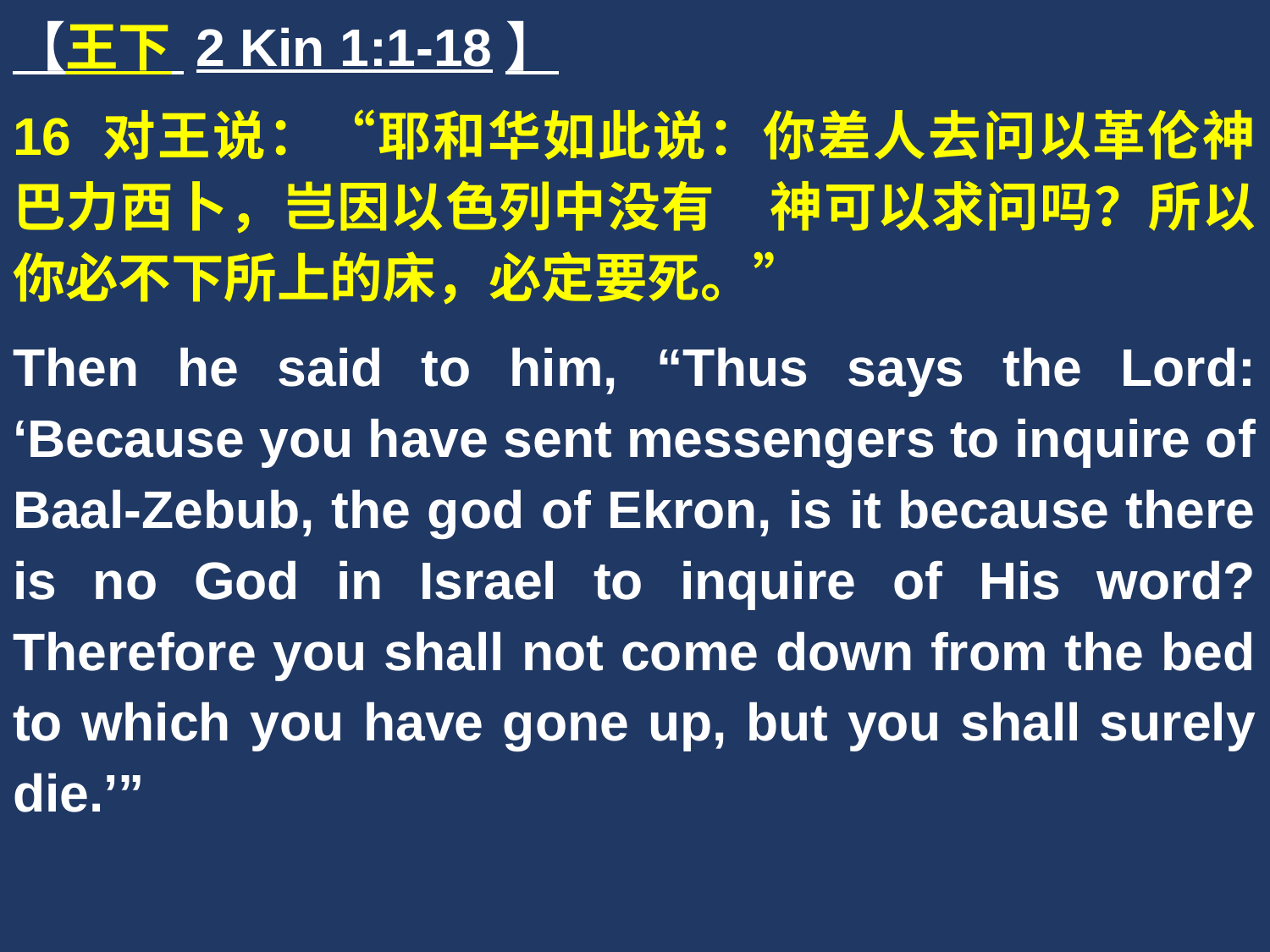

【王下 2 Kin 1:1-18】
16 对王说：“耶和华如此说：你差人去问以革伦神巴力西卜，岂因以色列中没有　神可以求问吗？所以你必不下所上的床，必定要死。”
Then he said to him, “Thus says the Lord: ‘Because you have sent messengers to inquire of Baal-Zebub, the god of Ekron, is it because there is no God in Israel to inquire of His word? Therefore you shall not come down from the bed to which you have gone up, but you shall surely die.’”